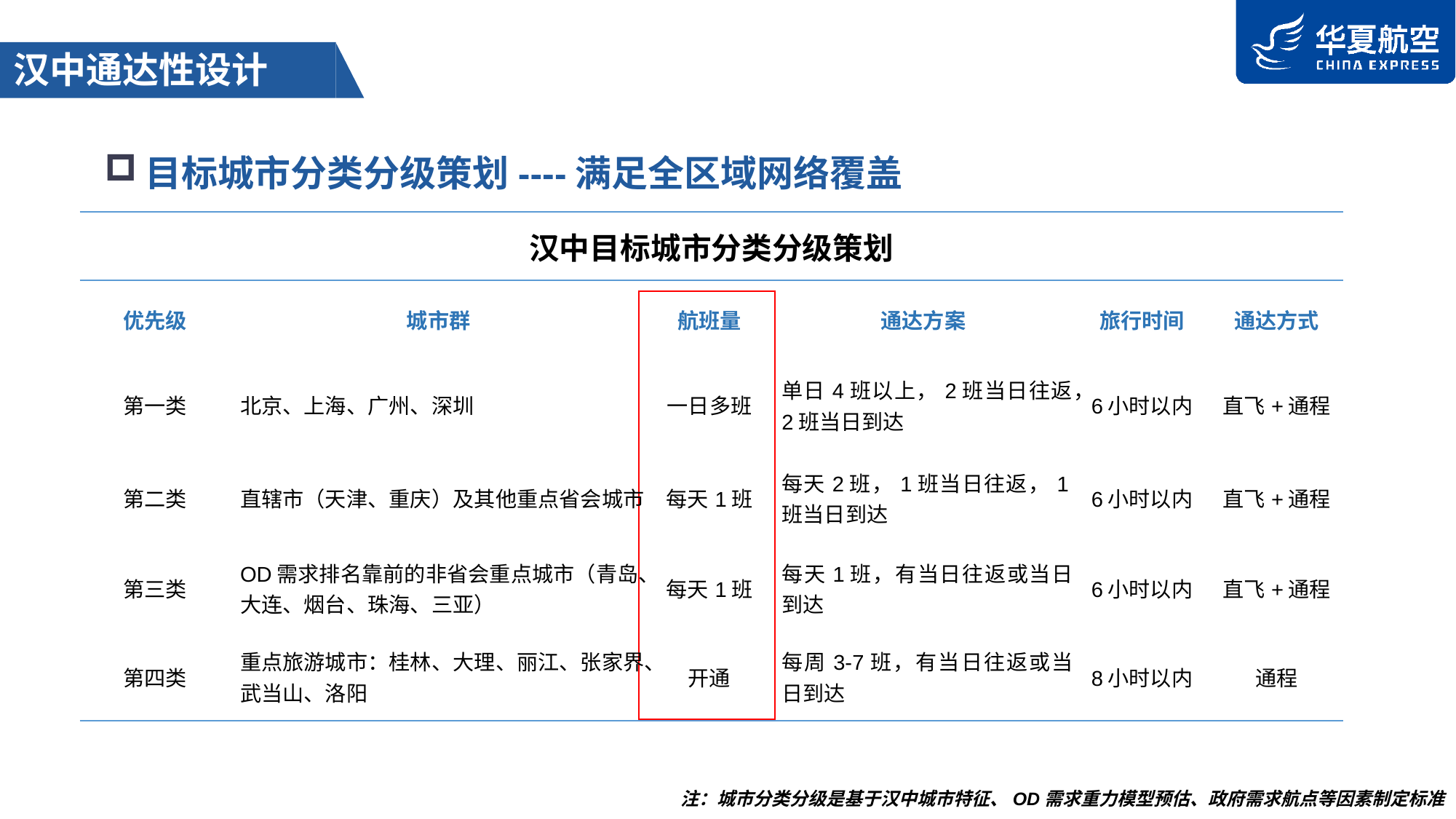

汉中通达性设计
目标城市分类分级策划----满足全区域网络覆盖
| 汉中目标城市分类分级策划 |  |  |  |  |  |
| --- | --- | --- | --- | --- | --- |
| 优先级 | 城市群 | 航班量 | 通达方案 | 旅行时间 | 通达方式 |
| 第一类 | 北京、上海、广州、深圳 | 一日多班 | 单日4班以上，2班当日往返，2班当日到达 | 6小时以内 | 直飞+通程 |
| 第二类 | 直辖市（天津、重庆）及其他重点省会城市 | 每天1班 | 每天2班，1班当日往返，1班当日到达 | 6小时以内 | 直飞+通程 |
| 第三类 | OD需求排名靠前的非省会重点城市（青岛、大连、烟台、珠海、三亚） | 每天1班 | 每天1班，有当日往返或当日到达 | 6小时以内 | 直飞+通程 |
| 第四类 | 重点旅游城市：桂林、大理、丽江、张家界、武当山、洛阳 | 开通 | 每周3-7班，有当日往返或当日到达 | 8小时以内 | 通程 |

注：城市分类分级是基于汉中城市特征、OD需求重力模型预估、政府需求航点等因素制定标准